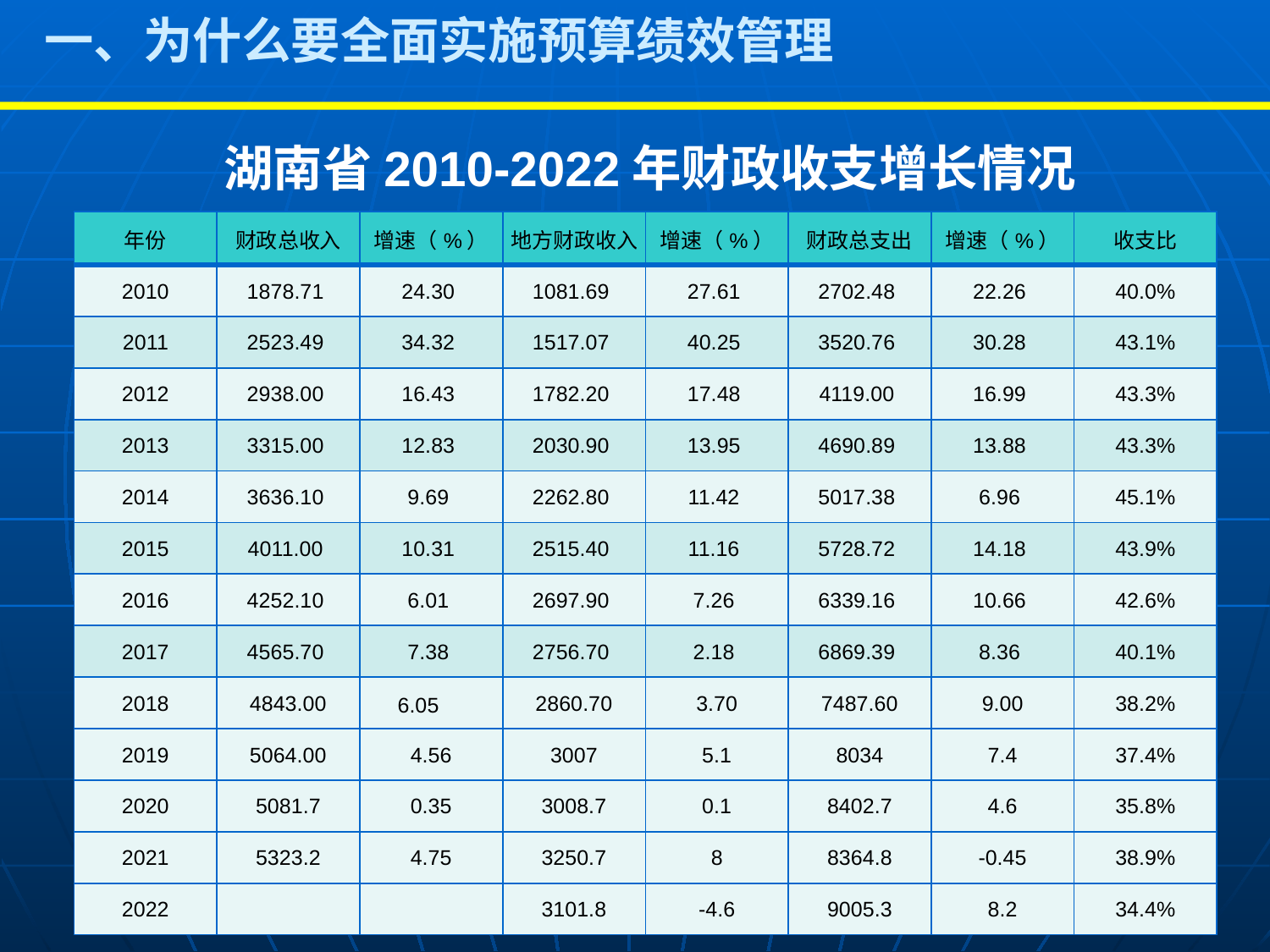

一、为什么要全面实施预算绩效管理

湖南省2010-2022年财政收支增长情况
单位：亿元
| 年份 | 财政总收入 | 增速（%） | 地方财政收入 | 增速（%） | 财政总支出 | 增速（%） | 收支比 |
| --- | --- | --- | --- | --- | --- | --- | --- |
| 2010 | 1878.71 | 24.30 | 1081.69 | 27.61 | 2702.48 | 22.26 | 40.0% |
| 2011 | 2523.49 | 34.32 | 1517.07 | 40.25 | 3520.76 | 30.28 | 43.1% |
| 2012 | 2938.00 | 16.43 | 1782.20 | 17.48 | 4119.00 | 16.99 | 43.3% |
| 2013 | 3315.00 | 12.83 | 2030.90 | 13.95 | 4690.89 | 13.88 | 43.3% |
| 2014 | 3636.10 | 9.69 | 2262.80 | 11.42 | 5017.38 | 6.96 | 45.1% |
| 2015 | 4011.00 | 10.31 | 2515.40 | 11.16 | 5728.72 | 14.18 | 43.9% |
| 2016 | 4252.10 | 6.01 | 2697.90 | 7.26 | 6339.16 | 10.66 | 42.6% |
| 2017 | 4565.70 | 7.38 | 2756.70 | 2.18 | 6869.39 | 8.36 | 40.1% |
| 2018 | 4843.00 | 6.05 | 2860.70 | 3.70 | 7487.60 | 9.00 | 38.2% |
| 2019 | 5064.00 | 4.56 | 3007 | 5.1 | 8034 | 7.4 | 37.4% |
| 2020 | 5081.7 | 0.35 | 3008.7 | 0.1 | 8402.7 | 4.6 | 35.8% |
| 2021 | 5323.2 | 4.75 | 3250.7 | 8 | 8364.8 | -0.45 | 38.9% |
| 2022 |  |  | 3101.8 | -4.6 | 9005.3 | 8.2 | 34.4% |